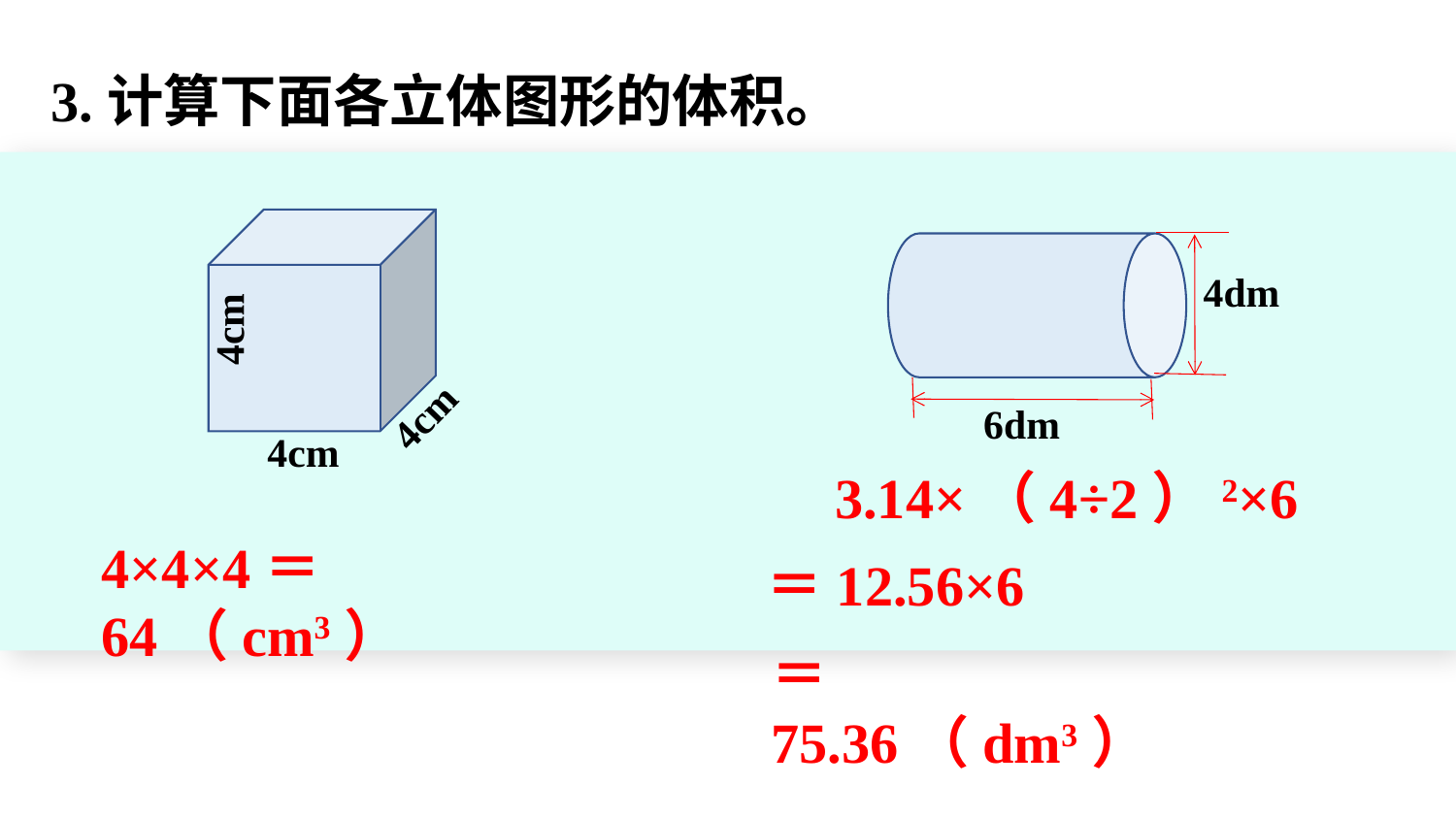

3.计算下面各立体图形的体积。

4cm
4cm
4cm

4dm
6dm
3.14×（4÷2）2×6
4×4×4＝64（cm3）
＝12.56×6
＝75.36（dm3）